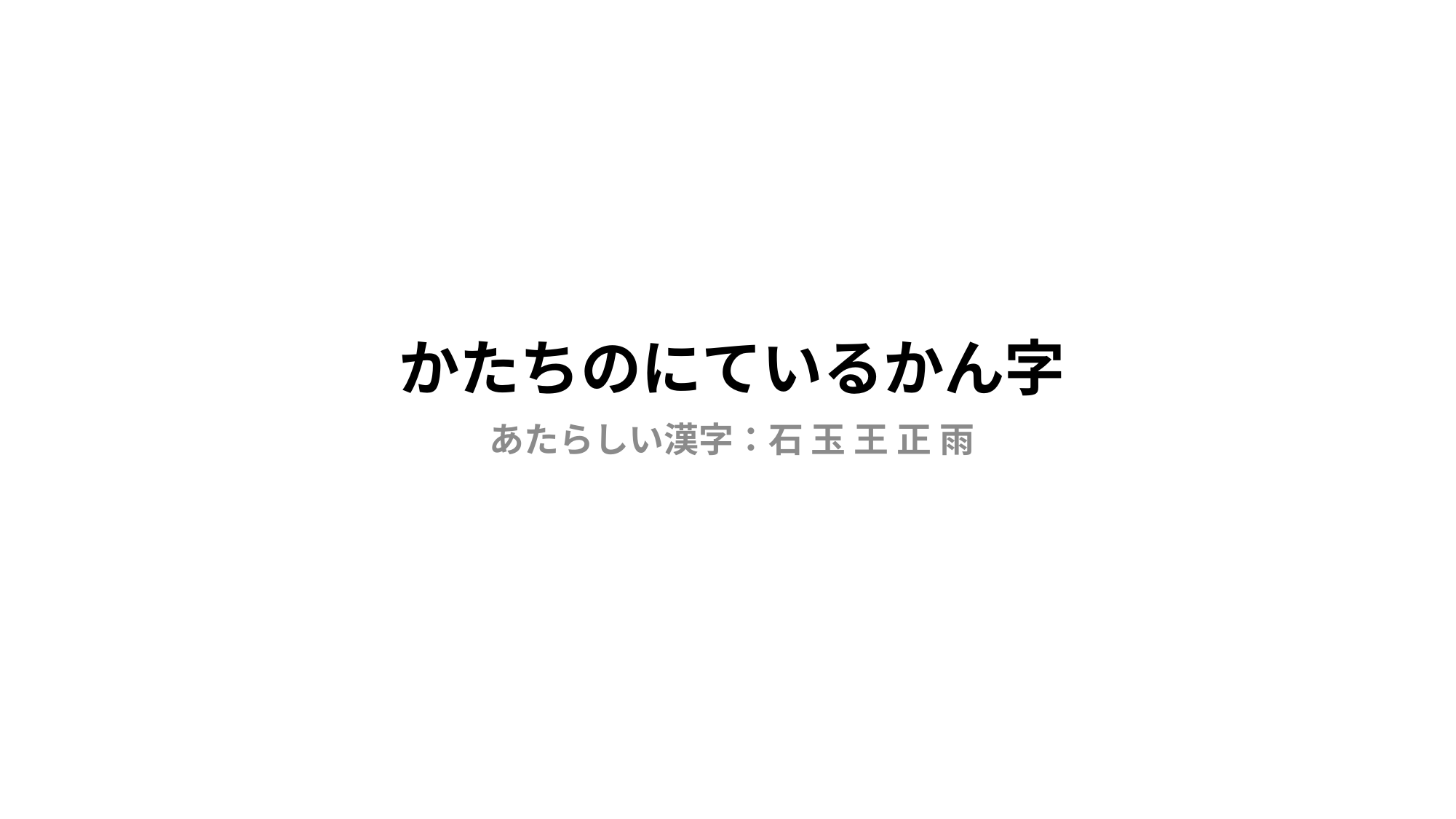

# かたちのにているかん字
あたらしい漢字：石 玉 王 正 雨